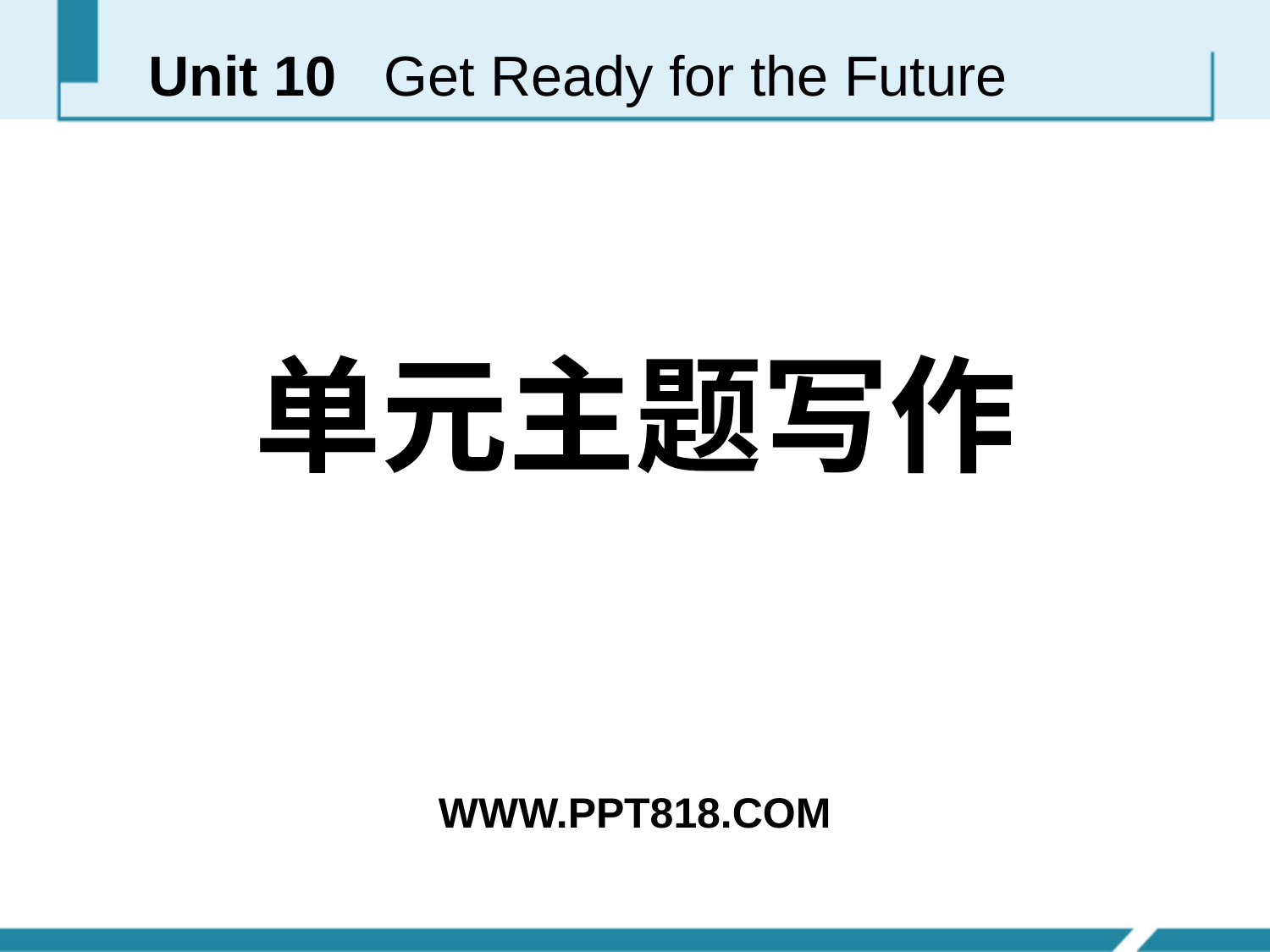

Unit 10   Get Ready for the Future
单元主题写作
WWW.PPT818.COM